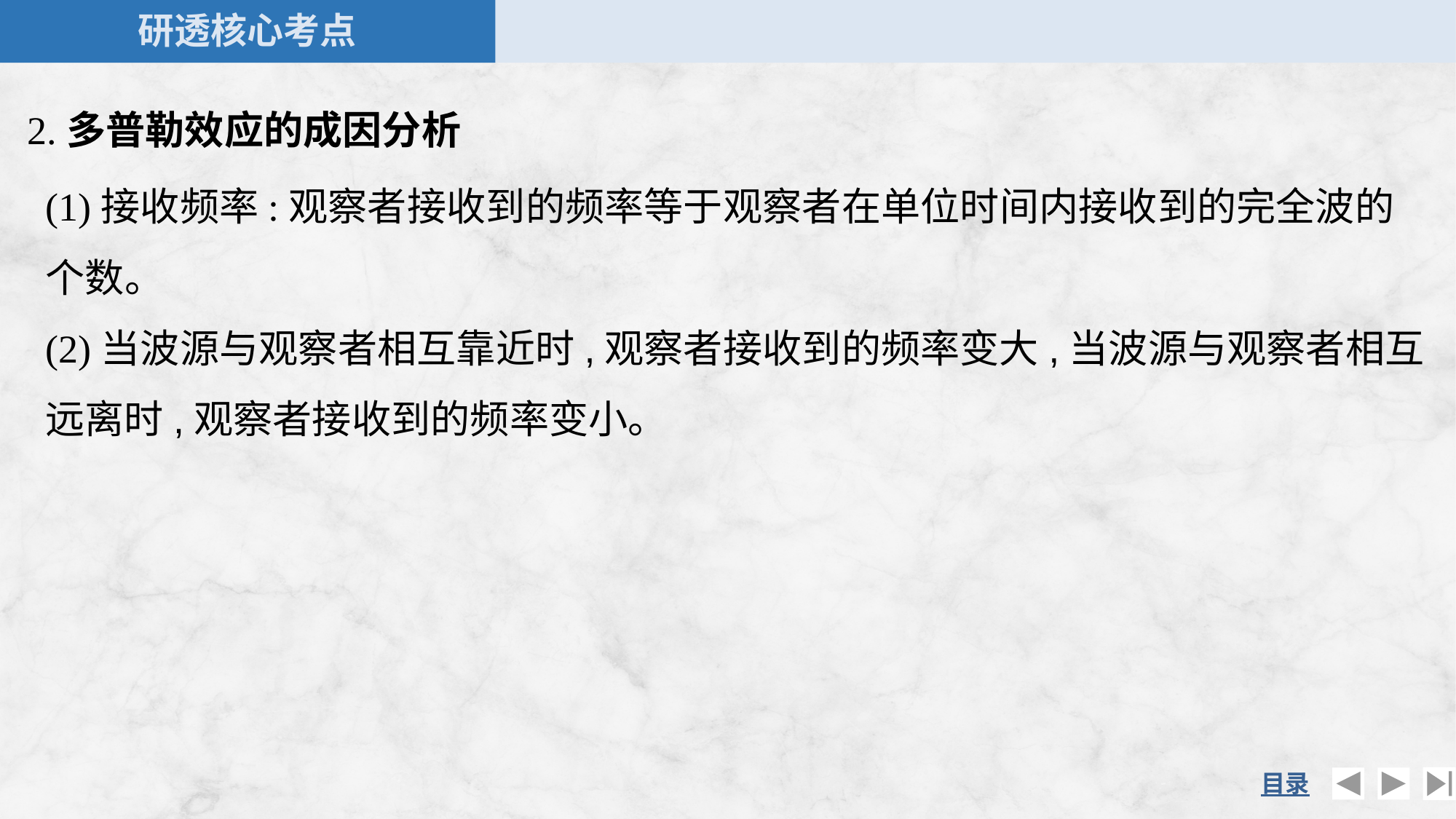

2.多普勒效应的成因分析
(1)接收频率:观察者接收到的频率等于观察者在单位时间内接收到的完全波的个数。
(2)当波源与观察者相互靠近时,观察者接收到的频率变大,当波源与观察者相互远离时,观察者接收到的频率变小。